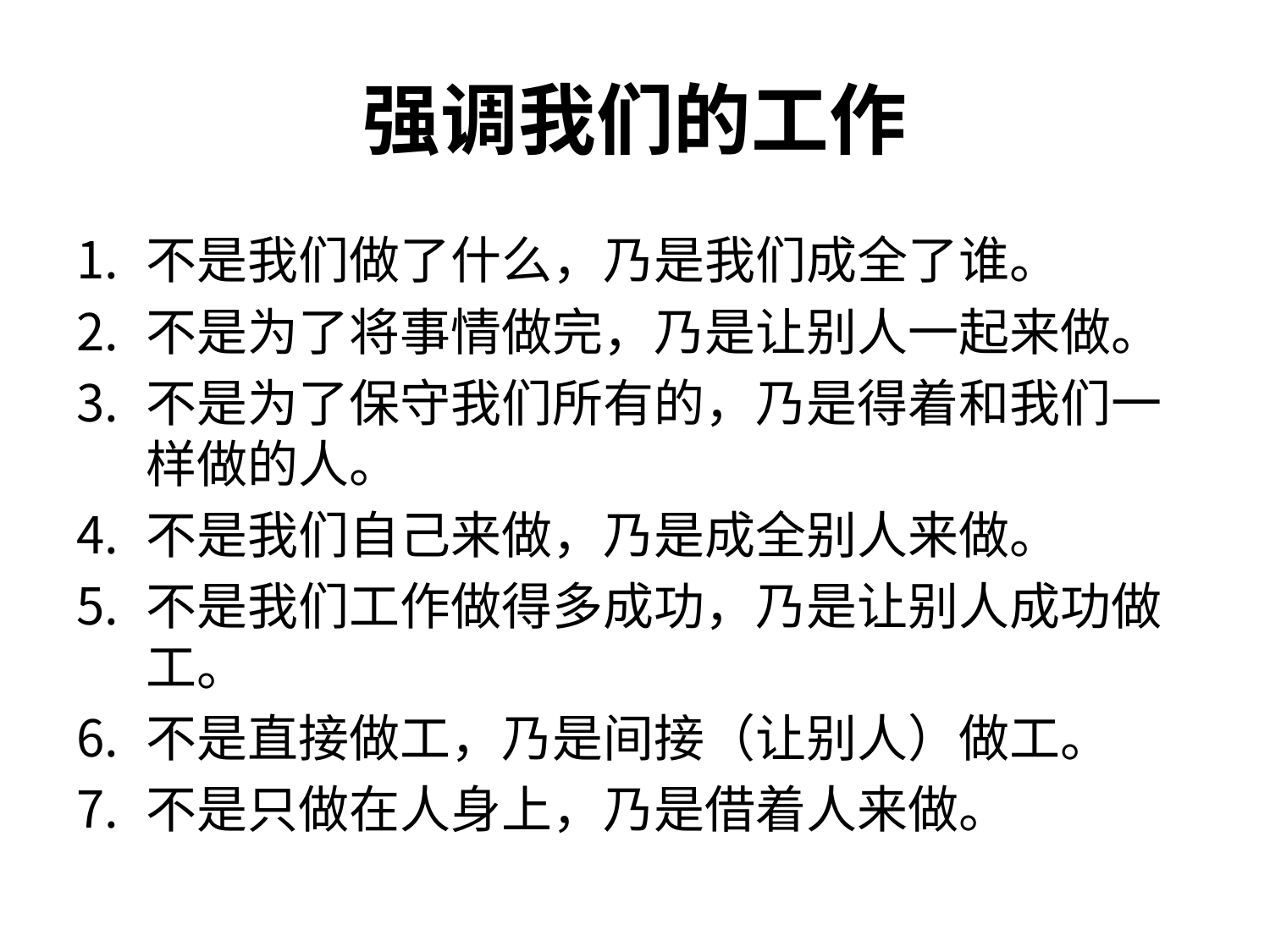

# 强调我们的工作
不是我们做了什么，乃是我们成全了谁。
不是为了将事情做完，乃是让别人一起来做。
不是为了保守我们所有的，乃是得着和我们一样做的人。
不是我们自己来做，乃是成全别人来做。
不是我们工作做得多成功，乃是让别人成功做工。
不是直接做工，乃是间接（让别人）做工。
不是只做在人身上，乃是借着人来做。